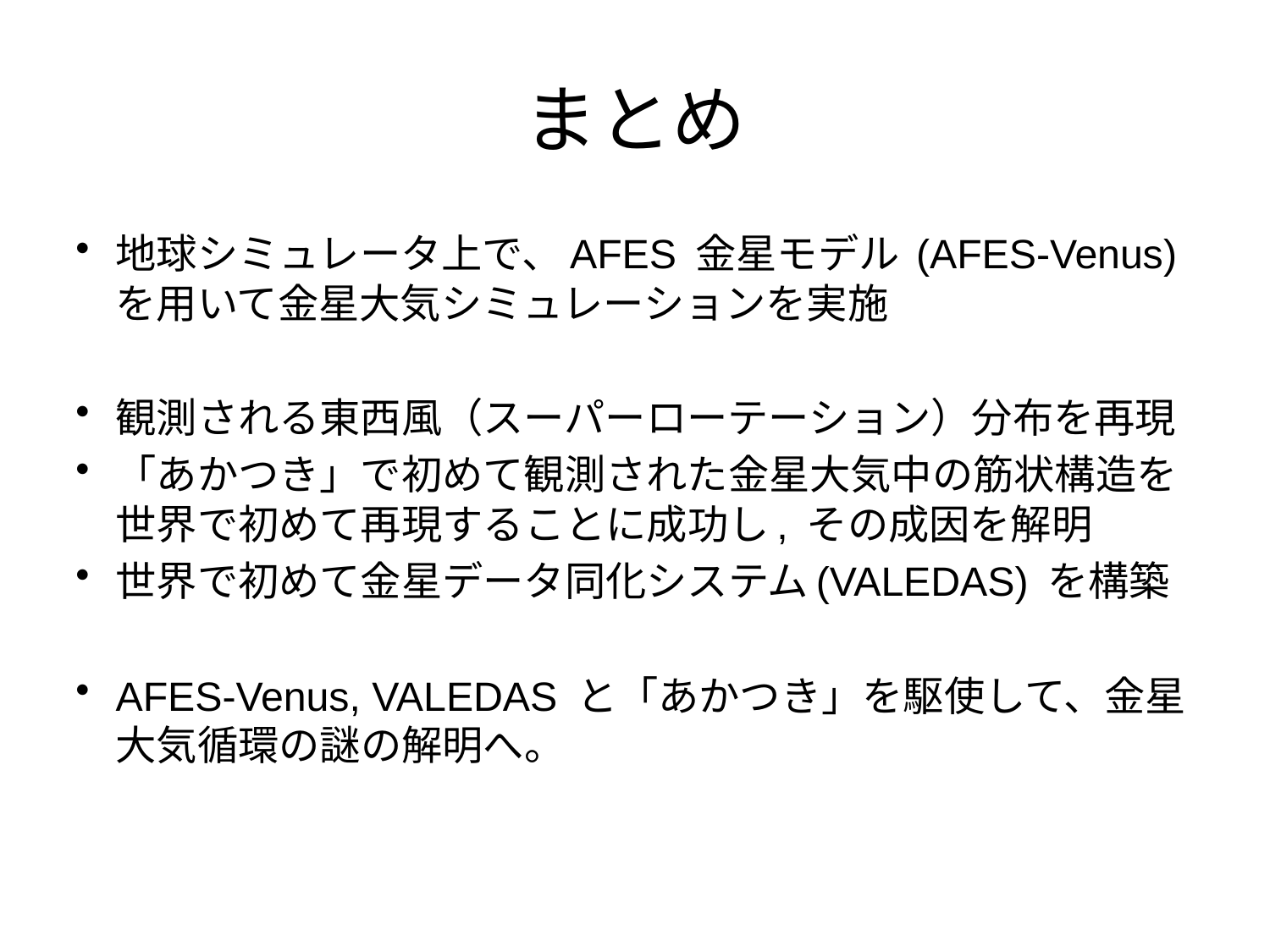

# まとめ
地球シミュレータ上で、AFES 金星モデル (AFES-Venus) を用いて金星大気シミュレーションを実施

観測される東西風（スーパーローテーション）分布を再現
「あかつき」で初めて観測された金星大気中の筋状構造を世界で初めて再現することに成功し, その成因を解明
世界で初めて金星データ同化システム(VALEDAS) を構築

AFES-Venus, VALEDAS と「あかつき」を駆使して、金星大気循環の謎の解明へ。